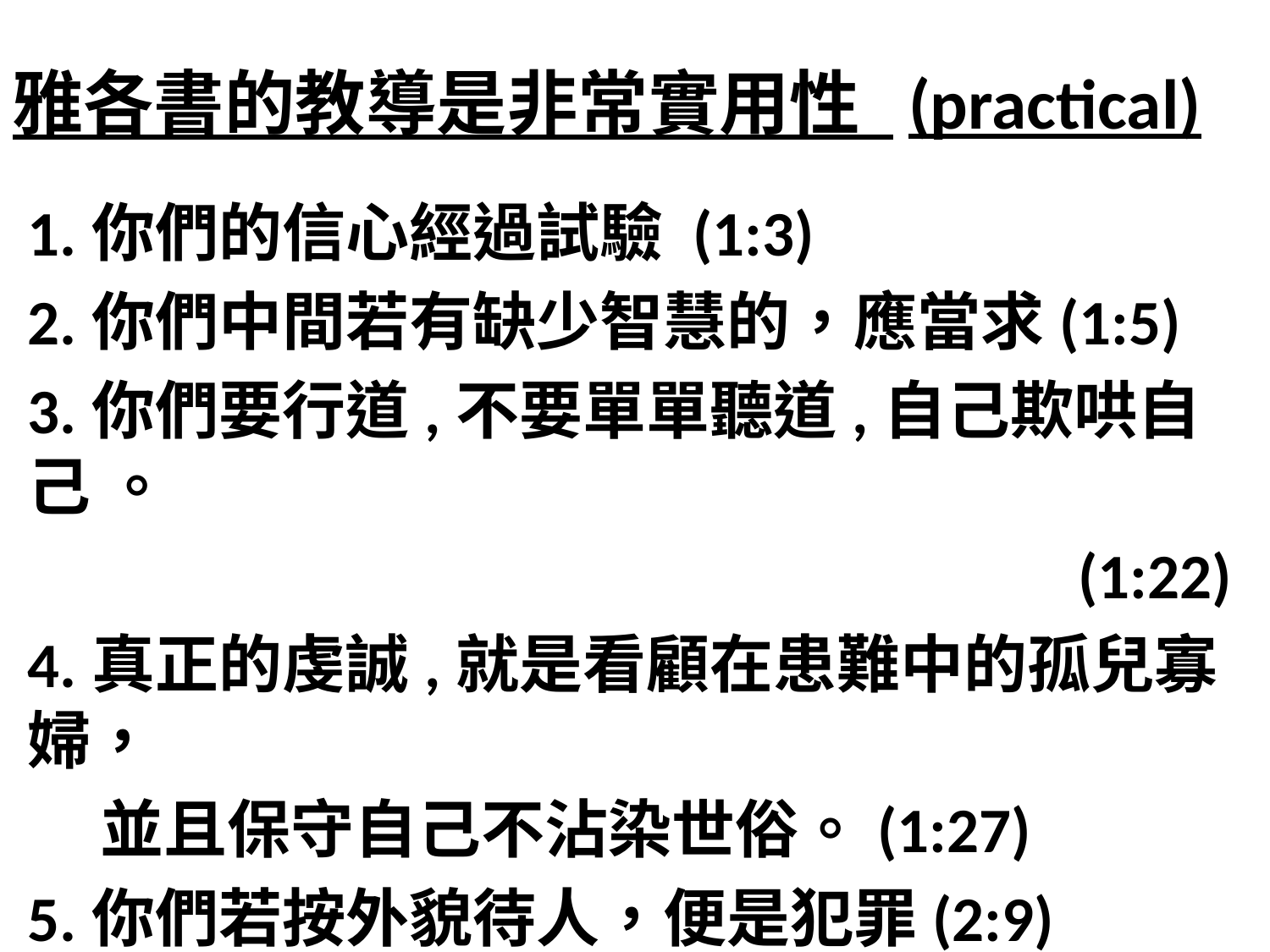

# 雅各書的教導是非常實用性  (practical)
1.你們的信心經過試驗 (1:3)
2.你們中間若有缺少智慧的，應當求(1:5)
3.你們要行道,不要單單聽道,自己欺哄自己 。
                                                                         (1:22)
4.真正的虔誠,就是看顧在患難中的孤兒寡婦，
    並且保守自己不沾染世俗。(1:27)
5.你們若按外貌待人，便是犯罪(2:9) &(2:26)
6.身體沒有靈魂是死的,信心沒行為也是死的。